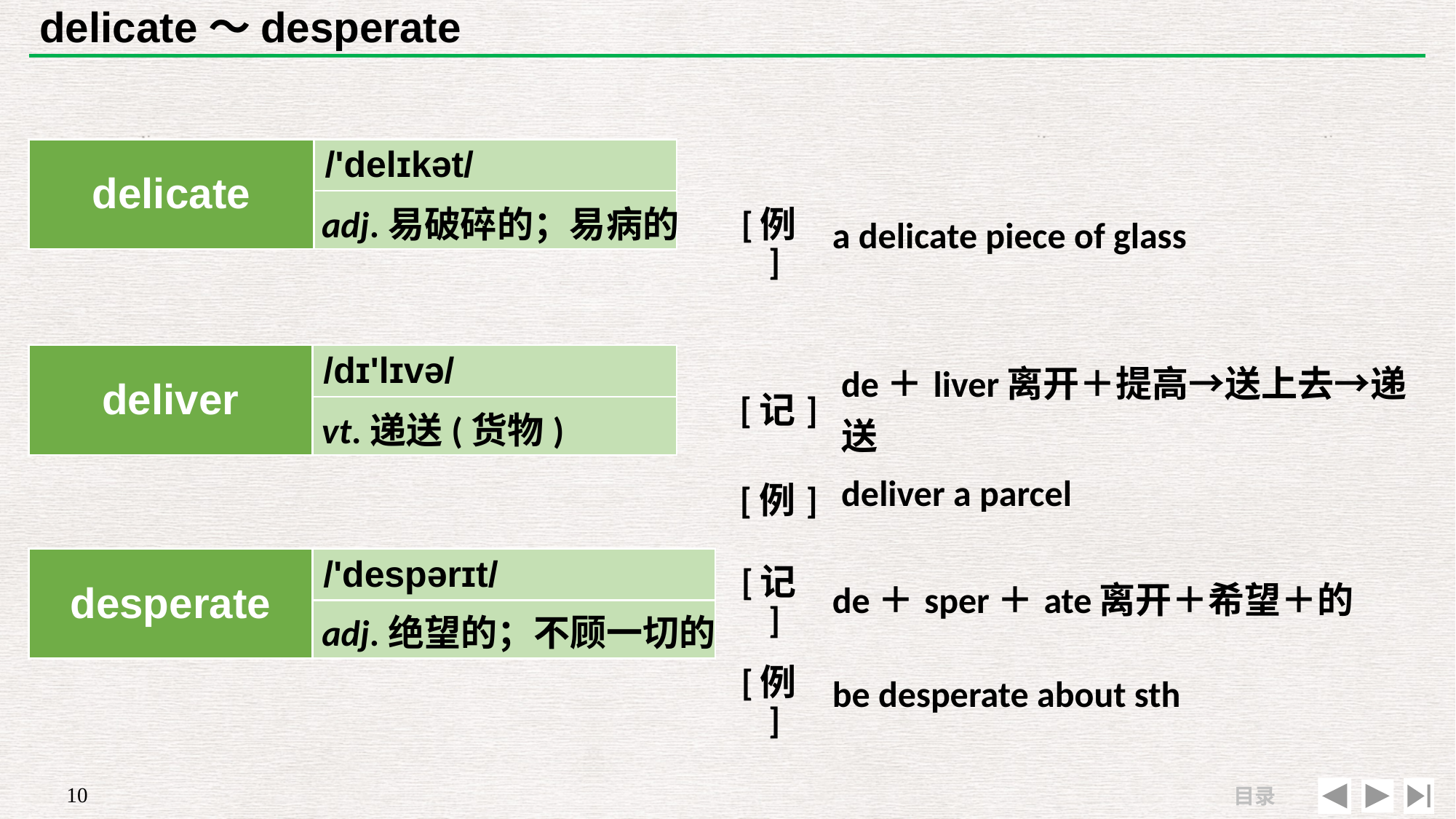

# delicate～desperate

| delicate | /'delɪkət/ |
| --- | --- |
|  |  |
|  |  |
| --- | --- |
| [例] | a delicate piece of glass |
adj.易破碎的；易病的
| deliver | /dɪ'lɪvə/ |
| --- | --- |
|  |  |
| [记] | de＋liver离开＋提高→送上去→递送 |
| --- | --- |
| [例] | deliver a parcel |
vt.递送(货物)
| [记] | de＋sper＋ate离开＋希望＋的 |
| --- | --- |
| [例] | be desperate about sth |
| desperate | /'despərɪt/ |
| --- | --- |
|  |  |
adj.绝望的；不顾一切的